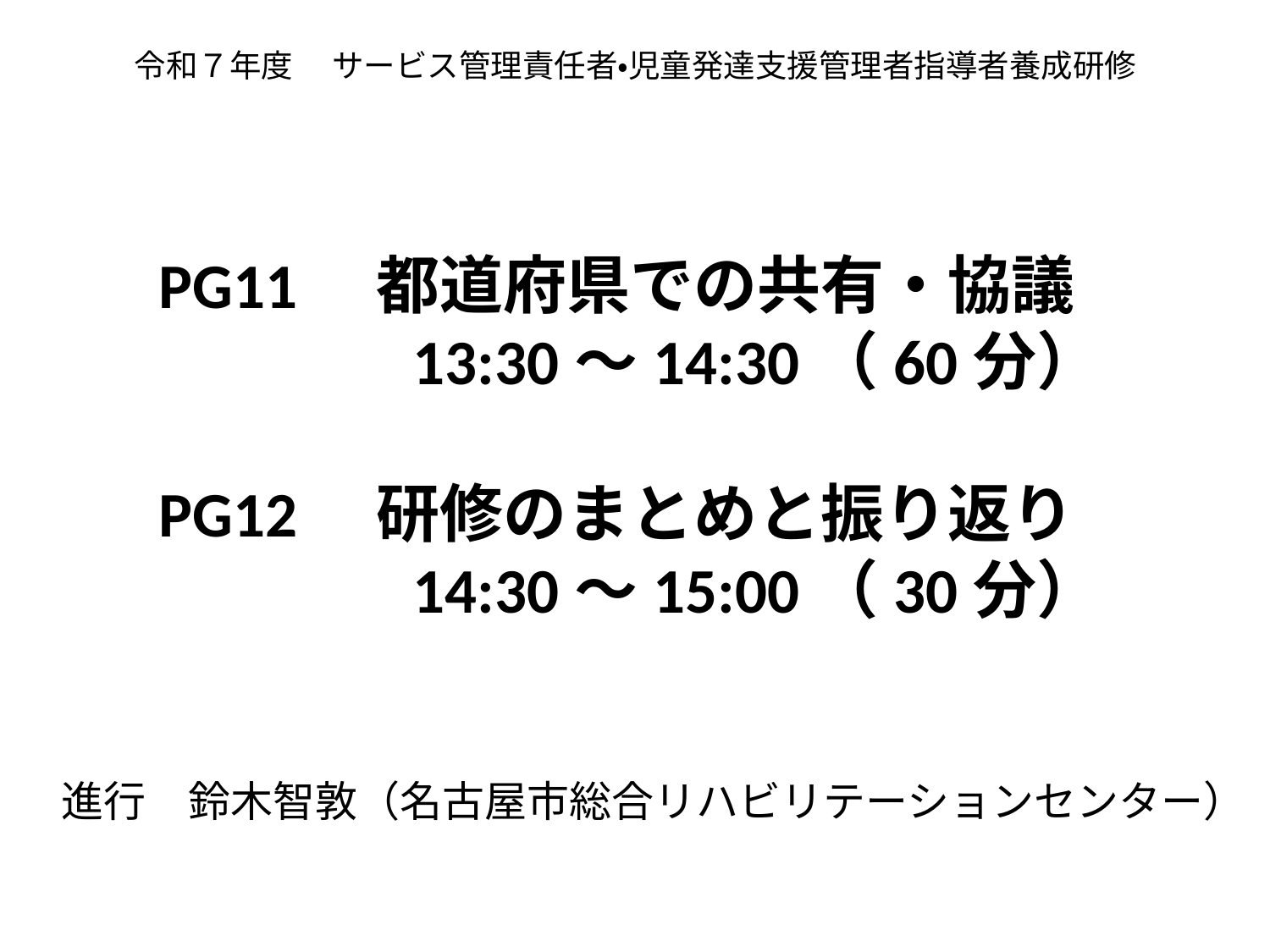

令和７年度 　サービス管理責任者・児童発達支援管理者指導者養成研修
　PG11　都道府県での共有・協議
　　　　　13:30～14:30（60分）

　PG12　研修のまとめと振り返り
　　　　　14:30～15:00（30分）

進行　鈴木智敦（名古屋市総合リハビリテーションセンター）